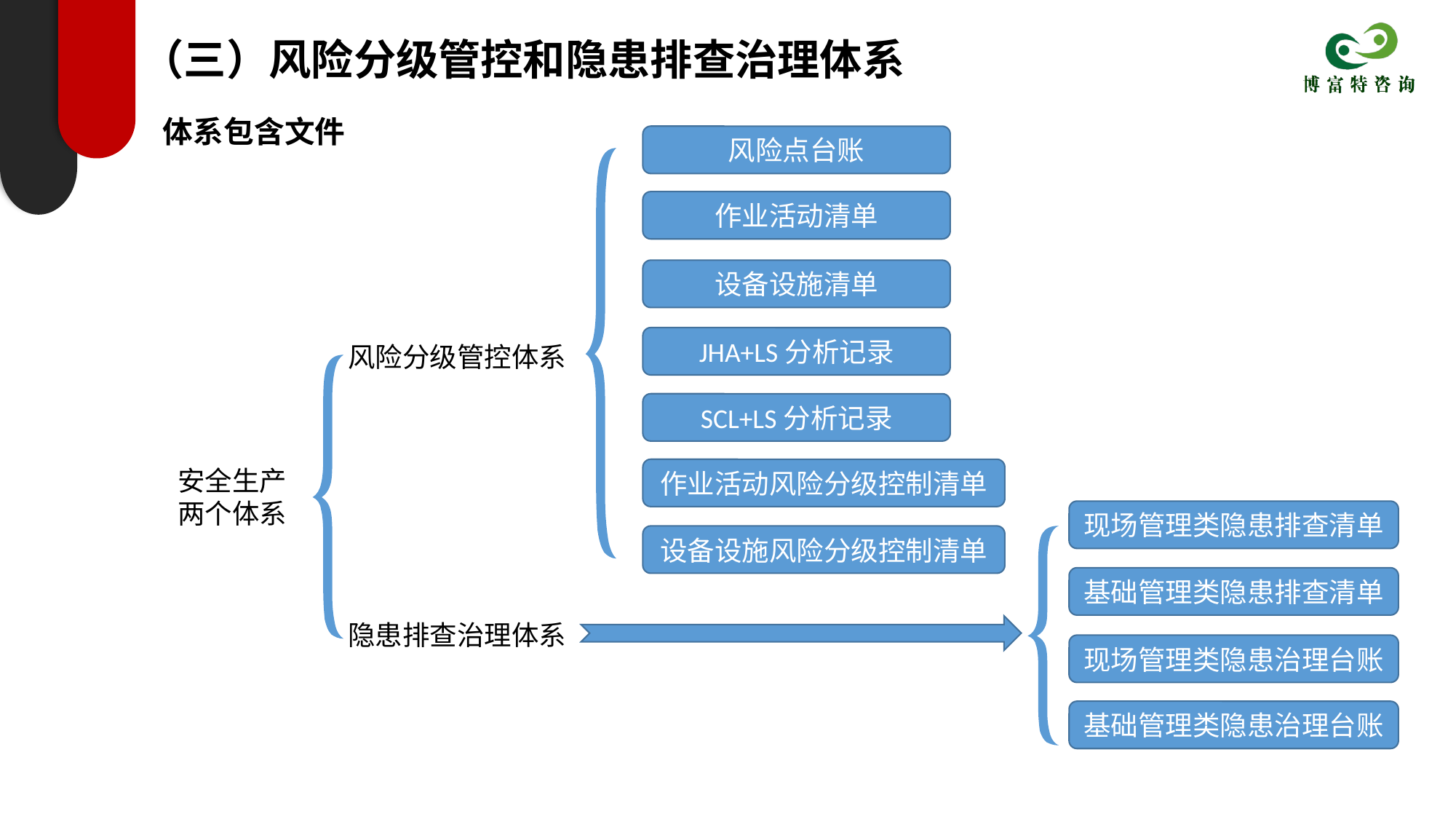

（三）风险分级管控和隐患排查治理体系

  体系包含文件
风险点台账

作业活动清单
设备设施清单
JHA+LS分析记录
风险分级管控体系

SCL+LS分析记录
安全生产
两个体系
作业活动风险分级控制清单
现场管理类隐患排查清单

设备设施风险分级控制清单
基础管理类隐患排查清单
隐患排查治理体系

现场管理类隐患治理台账
基础管理类隐患治理台账
16